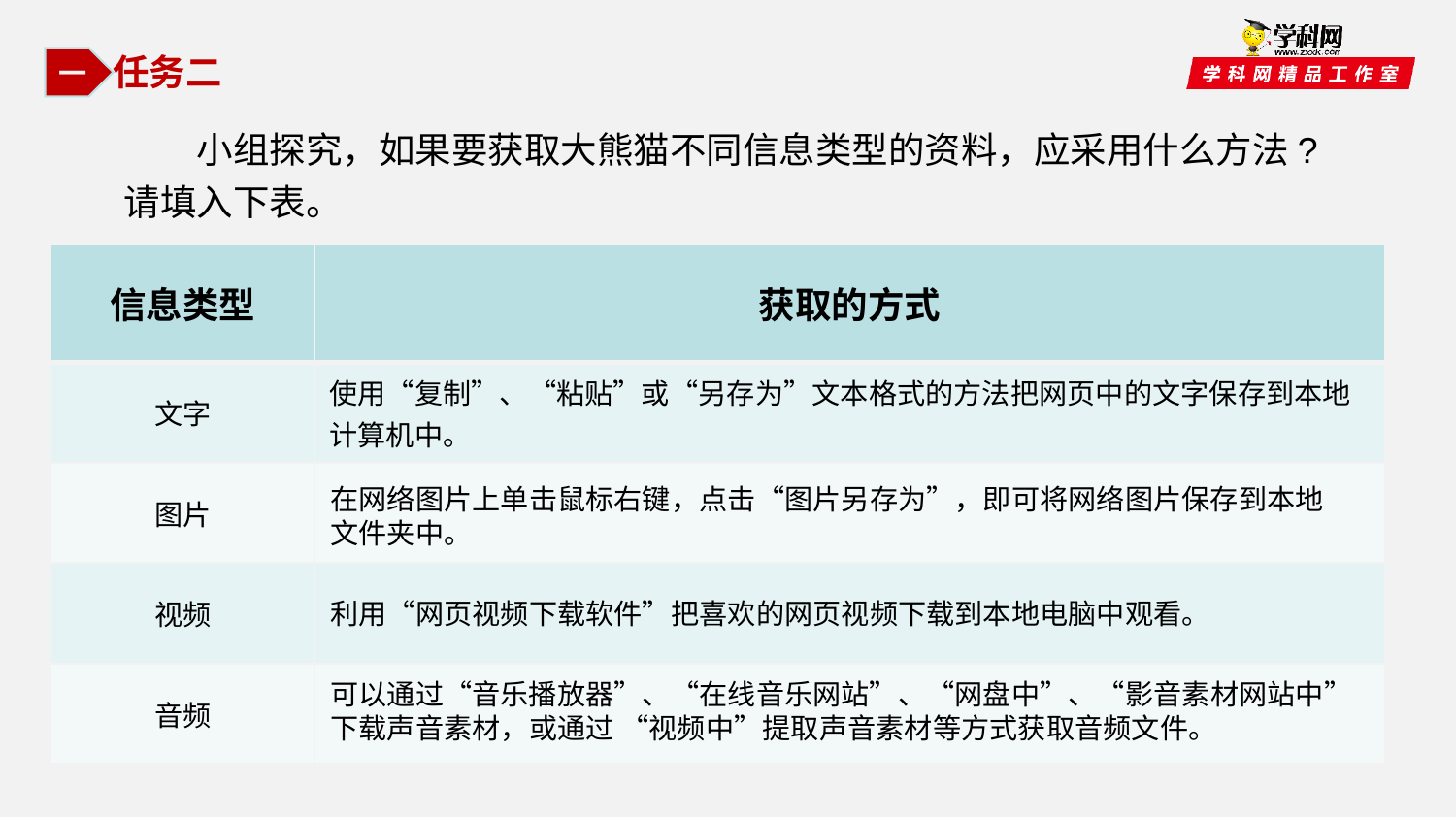

一
任务二
小组探究，如果要获取大熊猫不同信息类型的资料，应采用什么方法?请填入下表。
| 信息类型 | 获取的方式 |
| --- | --- |
| 文字 | 使用“复制”、“粘贴”或“另存为”文本格式的方法把网页中的文字保存到本地计算机中。 |
| 图片 |  |
| 视频 |  |
| 音频 |  |
在网络图片上单击鼠标右键，点击“图片另存为”，即可将网络图片保存到本地文件夹中。
利用“网页视频下载软件”把喜欢的网页视频下载到本地电脑中观看。
可以通过“音乐播放器”、“在线音乐网站”、“网盘中”、“影音素材网站中”下载声音素材，或通过 “视频中”提取声音素材等方式获取音频文件。